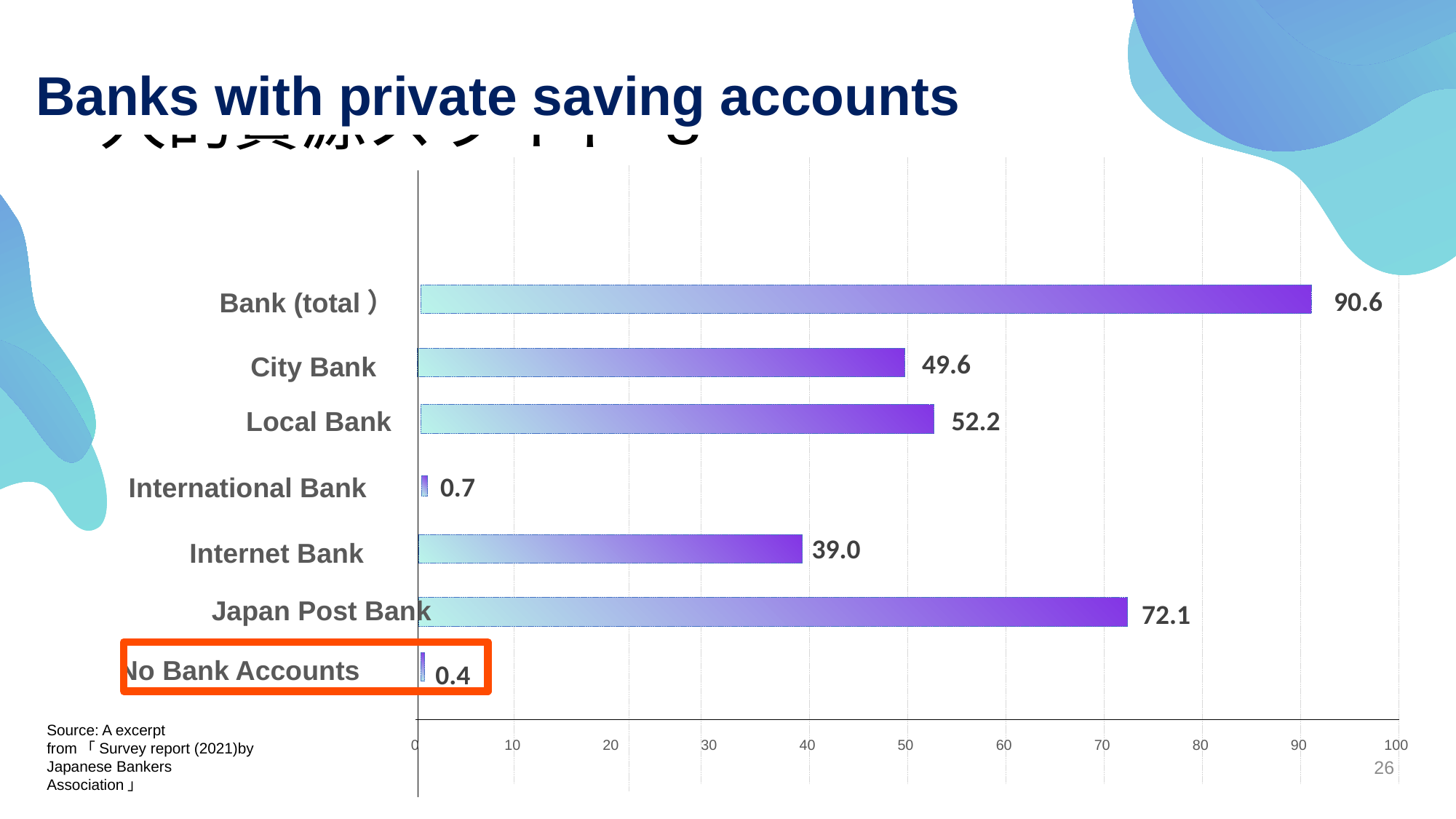

# 人的資源スライド 8

Banks with private saving accounts

90.6
Bank (total）

49.6
City Bank

52.2
Local Bank

0.7
International Bank

39.0
Internet Bank

Japan Post Bank
72.1

              No Bank Accounts

0.4

0
10
20
30
40
50
60
70
80
90
100
Source: A excerpt from「Survey report (2021)by Japanese Bankers Association」
26